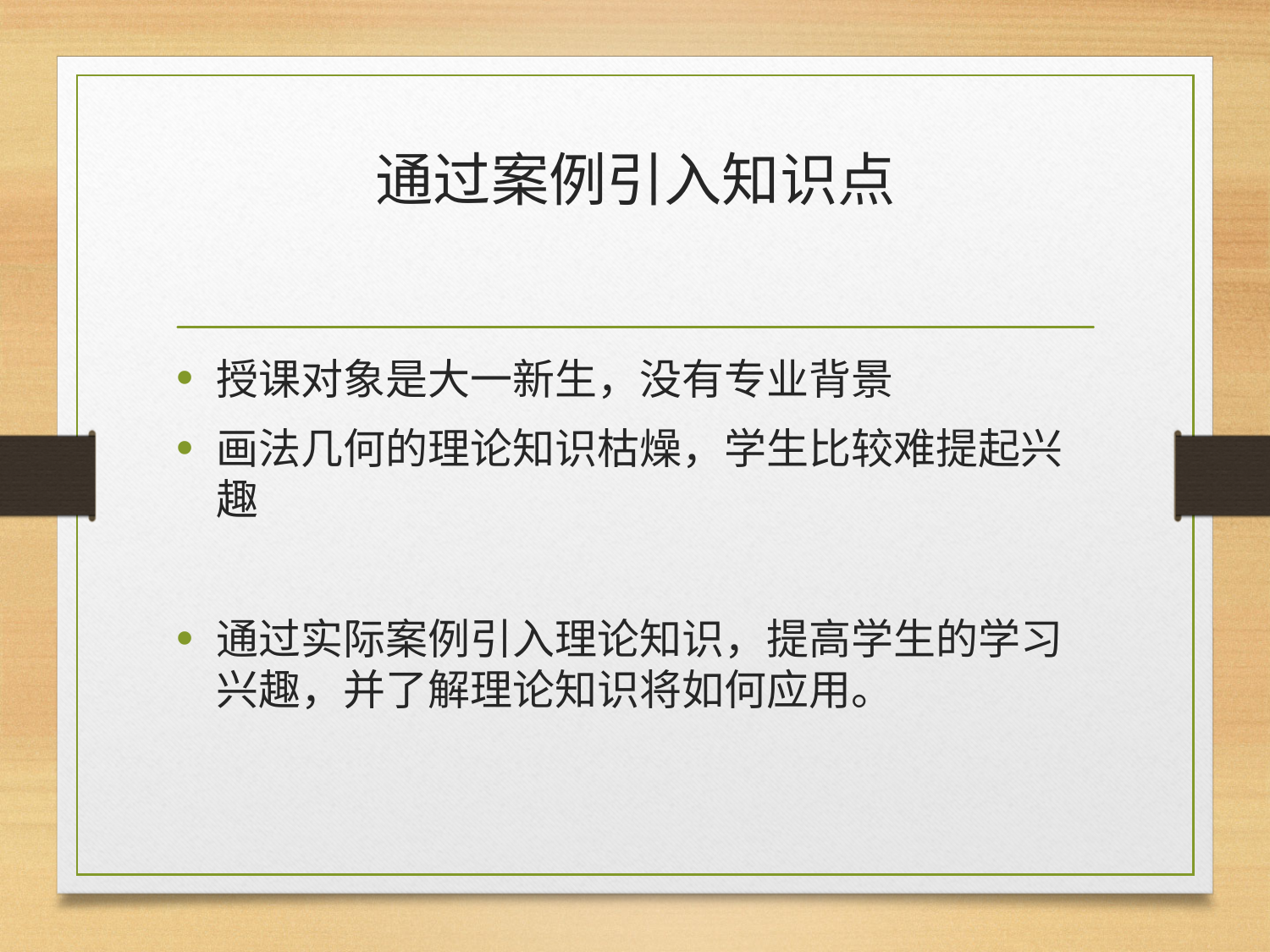

# 通过案例引入知识点
授课对象是大一新生，没有专业背景
画法几何的理论知识枯燥，学生比较难提起兴趣

通过实际案例引入理论知识，提高学生的学习兴趣，并了解理论知识将如何应用。